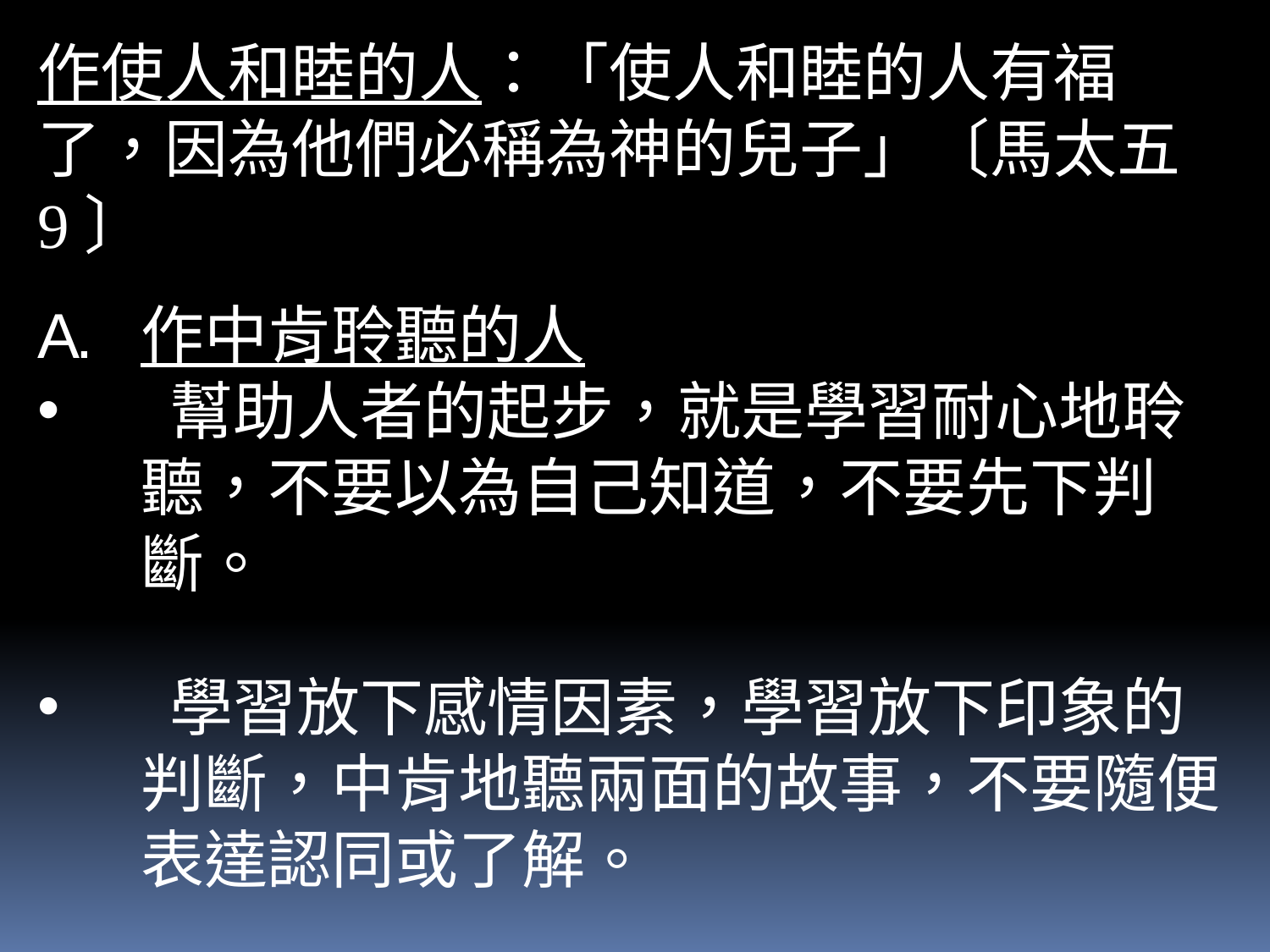

作使人和睦的人：「使人和睦的人有福了，因為他們必稱為神的兒子」〔馬太五9〕

作中肯聆聽的人
 幫助人者的起步，就是學習耐心地聆聽，不要以為自己知道，不要先下判斷。

 學習放下感情因素，學習放下印象的判斷，中肯地聽兩面的故事，不要隨便表達認同或了解。